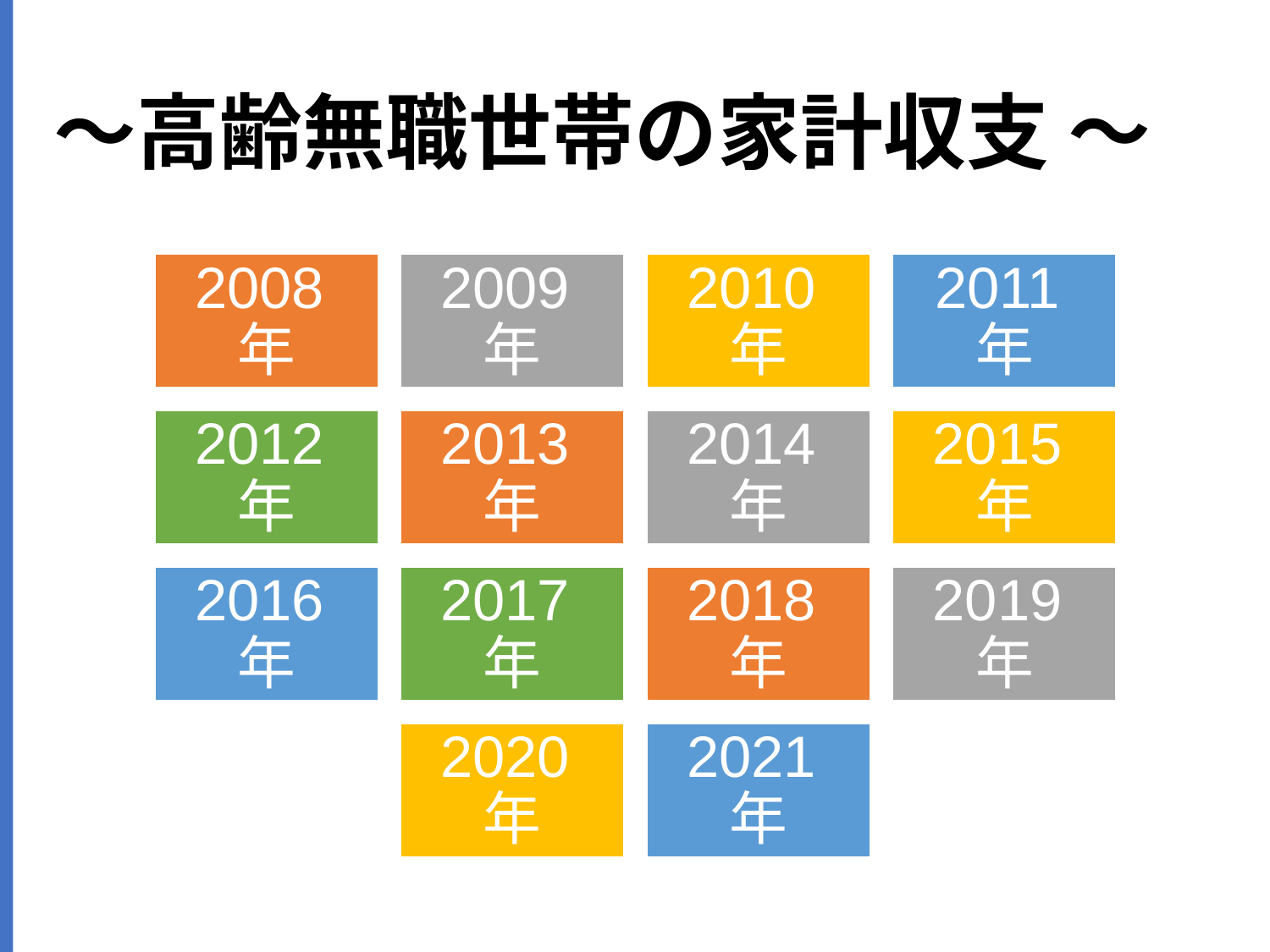

# ～高齢無職世帯の家計収支 ～
2008年
2009年
2010年
2011年
2012年
2013年
2014年
2015年
2016年
2017年
2018年
2019年
2020年
2021年